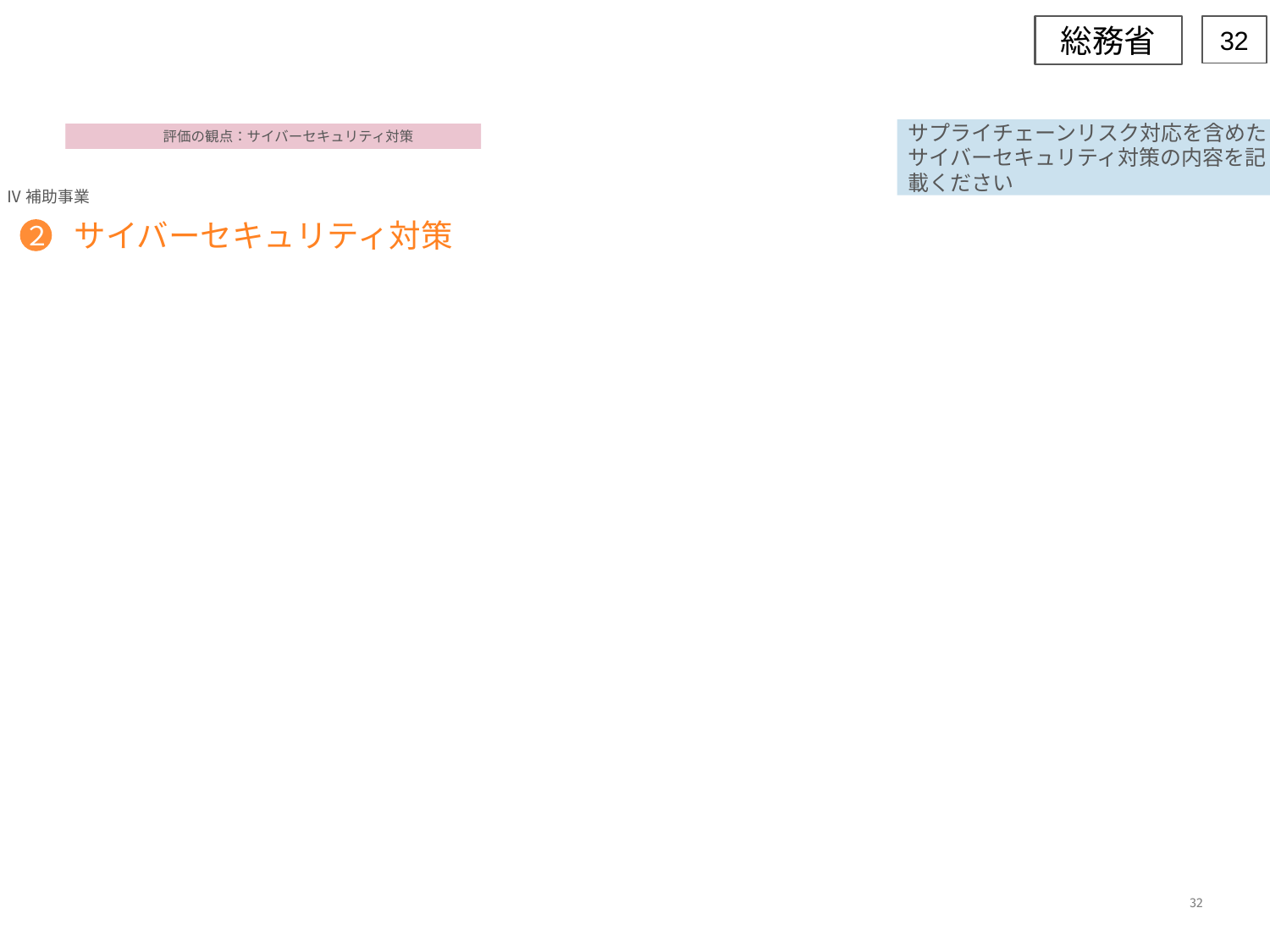

総務省
32
サプライチェーンリスク対応を含めたサイバーセキュリティ対策の内容を記載ください
評価の観点：⑤、⑦
評価の観点：サイバーセキュリティ対策
Ⅳ補助事業
２
サイバーセキュリティ対策